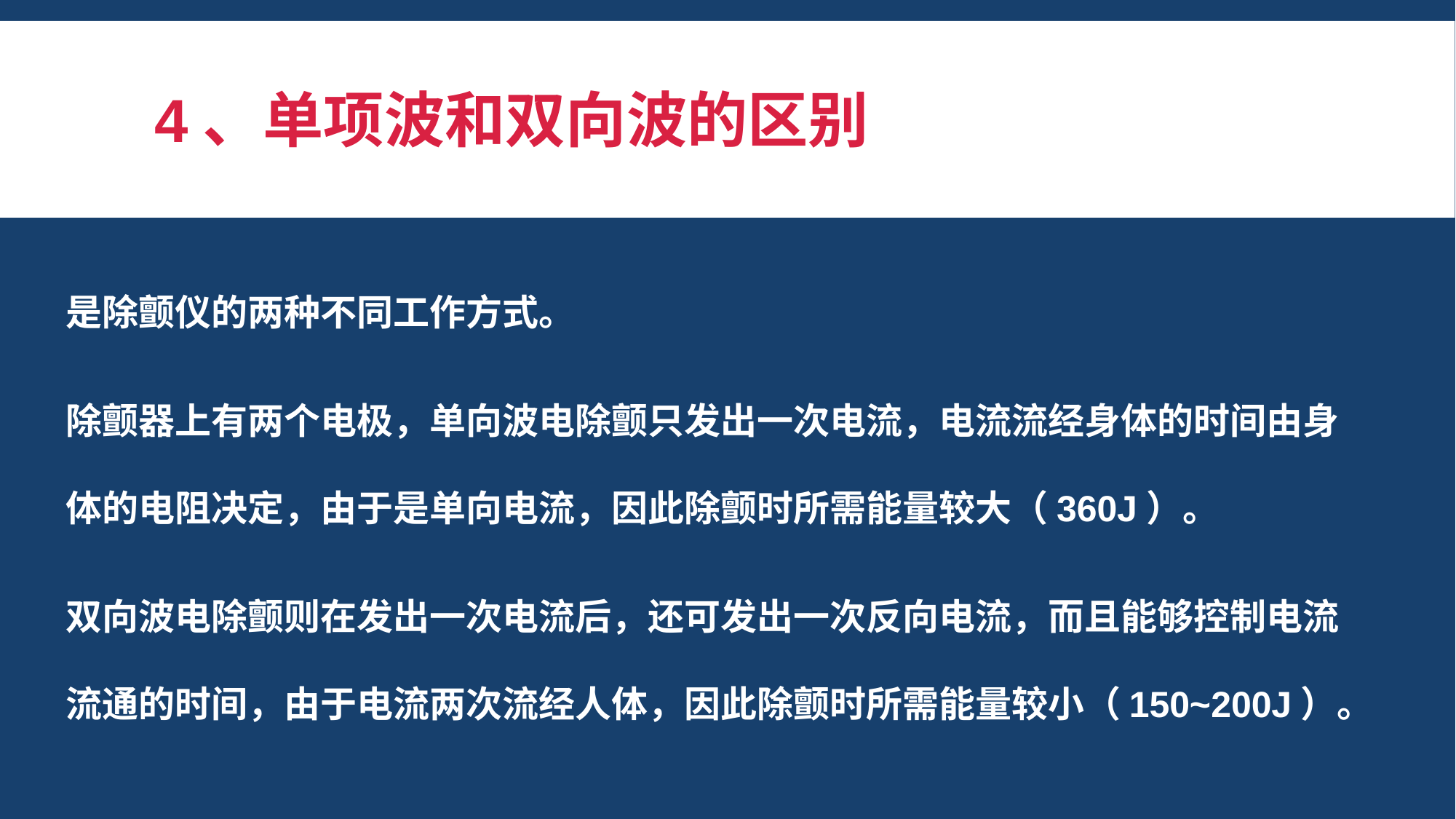

# 4、单项波和双向波的区别
是除颤仪的两种不同工作方式。
除颤器上有两个电极，单向波电除颤只发出一次电流，电流流经身体的时间由身体的电阻决定，由于是单向电流，因此除颤时所需能量较大（360J）。
双向波电除颤则在发出一次电流后，还可发出一次反向电流，而且能够控制电流流通的时间，由于电流两次流经人体，因此除颤时所需能量较小（150~200J）。